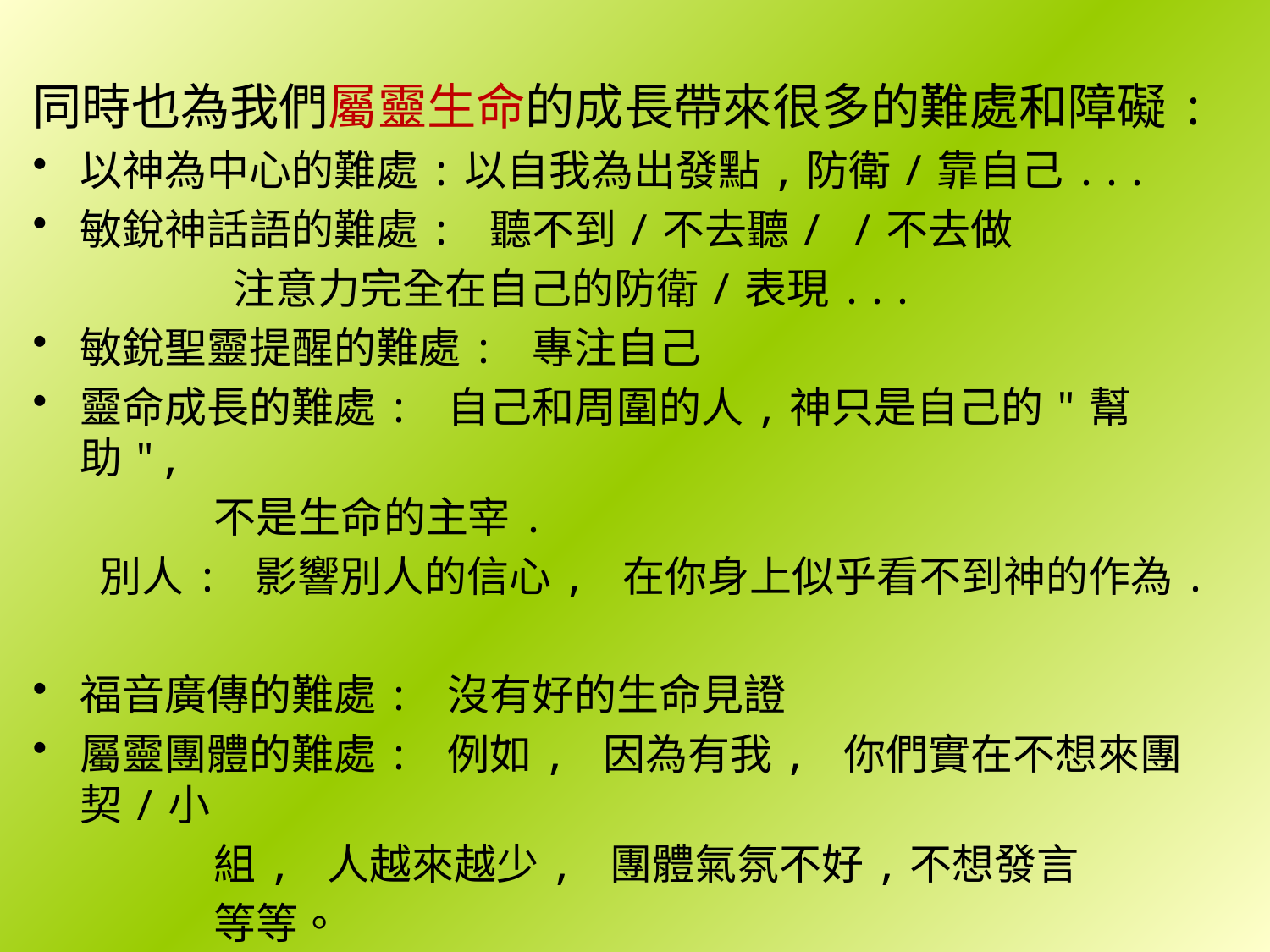

同時也為我們屬靈生命的成長帶來很多的難處和障礙:
以神為中心的難處:以自我為出發點,防衛/靠自己...
敏銳神話語的難處: 聽不到/不去聽/ /不去做
                    注意力完全在自己的防衛/表現...
敏銳聖靈提醒的難處: 專注自己
靈命成長的難處: 自己和周圍的人,神只是自己的"幫助",
                  不是生命的主宰.
      別人: 影響別人的信心, 在你身上似乎看不到神的作為.

福音廣傳的難處: 沒有好的生命見證
屬靈團體的難處: 例如, 因為有我, 你們實在不想來團契/小
                  組, 人越來越少, 團體氣氛不好,不想發言
                  等等。